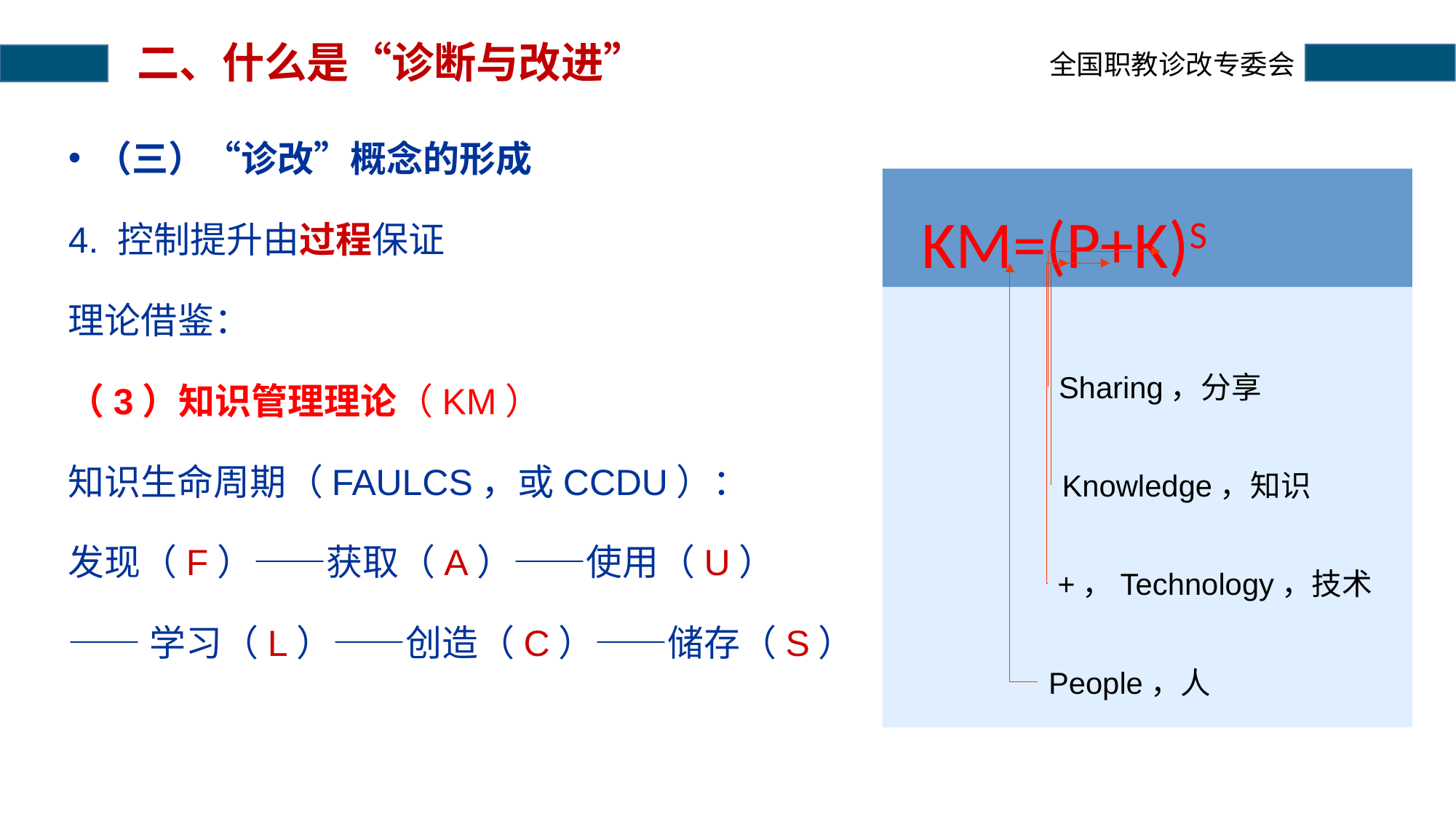

# 二、什么是“诊断与改进”
（三）“诊改”概念的形成
4. 控制提升由过程保证
理论借鉴：
（3）知识管理理论（KM）
知识生命周期（FAULCS，或CCDU）：
发现（F）——获取（A）——使用（U）
——学习（L）——创造（C）——储存（S）
  KM=(P+K)S

Sharing，分享
Knowledge，知识
+，Technology，技术
People，人